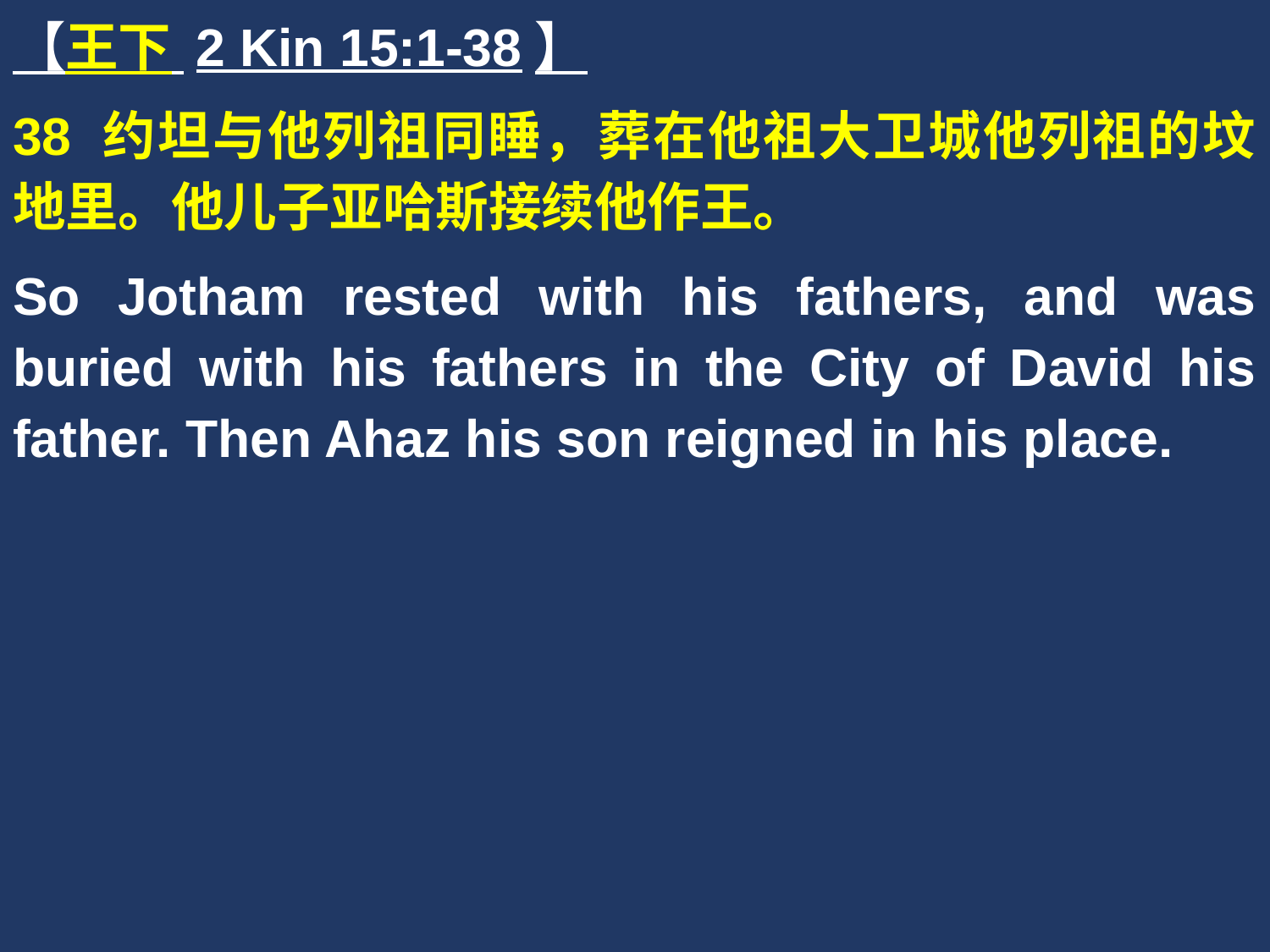

【王下 2 Kin 15:1-38】
38 约坦与他列祖同睡，葬在他祖大卫城他列祖的坟地里。他儿子亚哈斯接续他作王。
So Jotham rested with his fathers, and was buried with his fathers in the City of David his father. Then Ahaz his son reigned in his place.